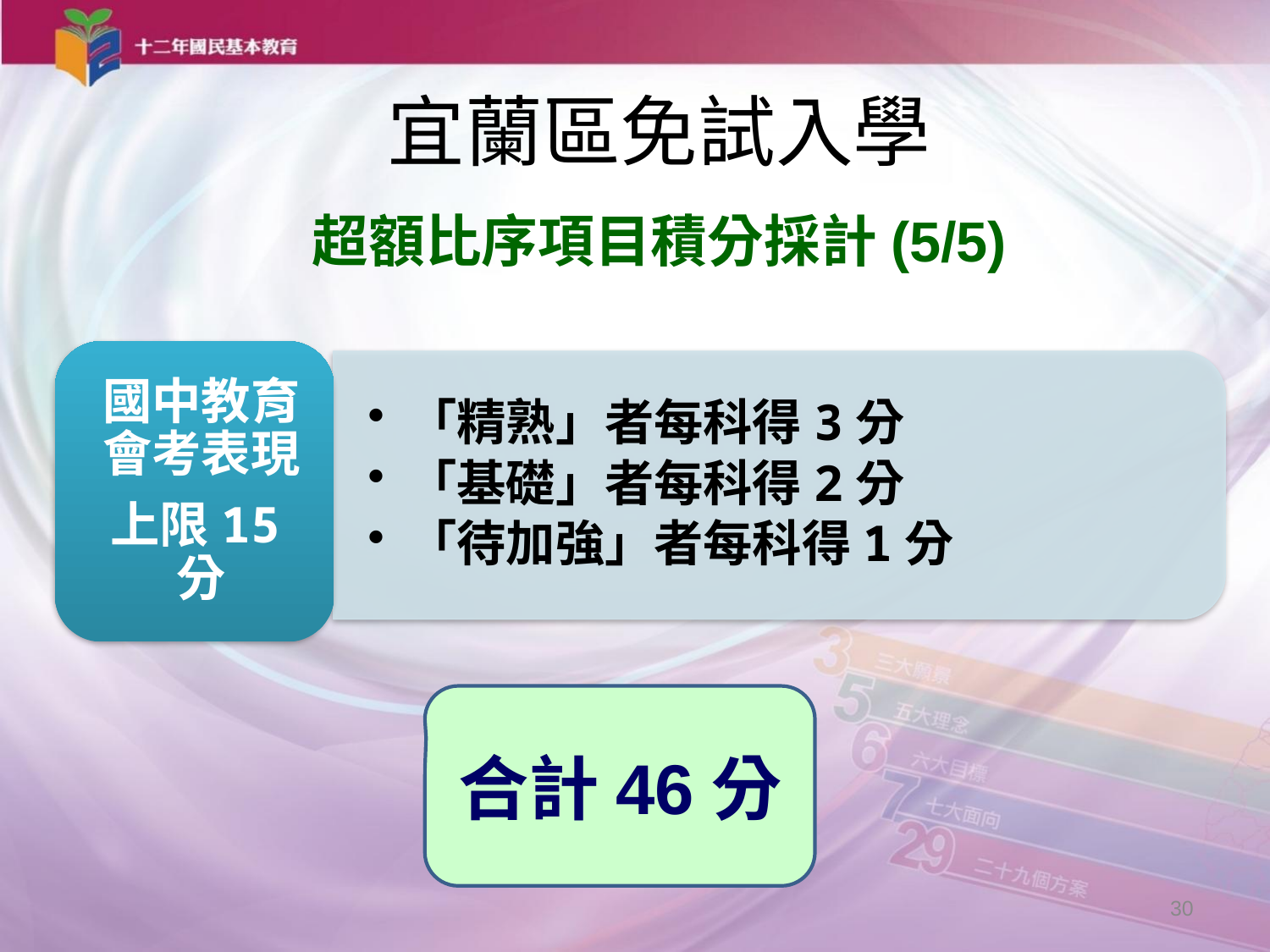

宜蘭區免試入學
超額比序項目積分採計(5/5)
「精熟」者每科得3分
「基礎」者每科得2分
「待加強」者每科得1分
國中教育會考表現
上限15分
合計46分
30